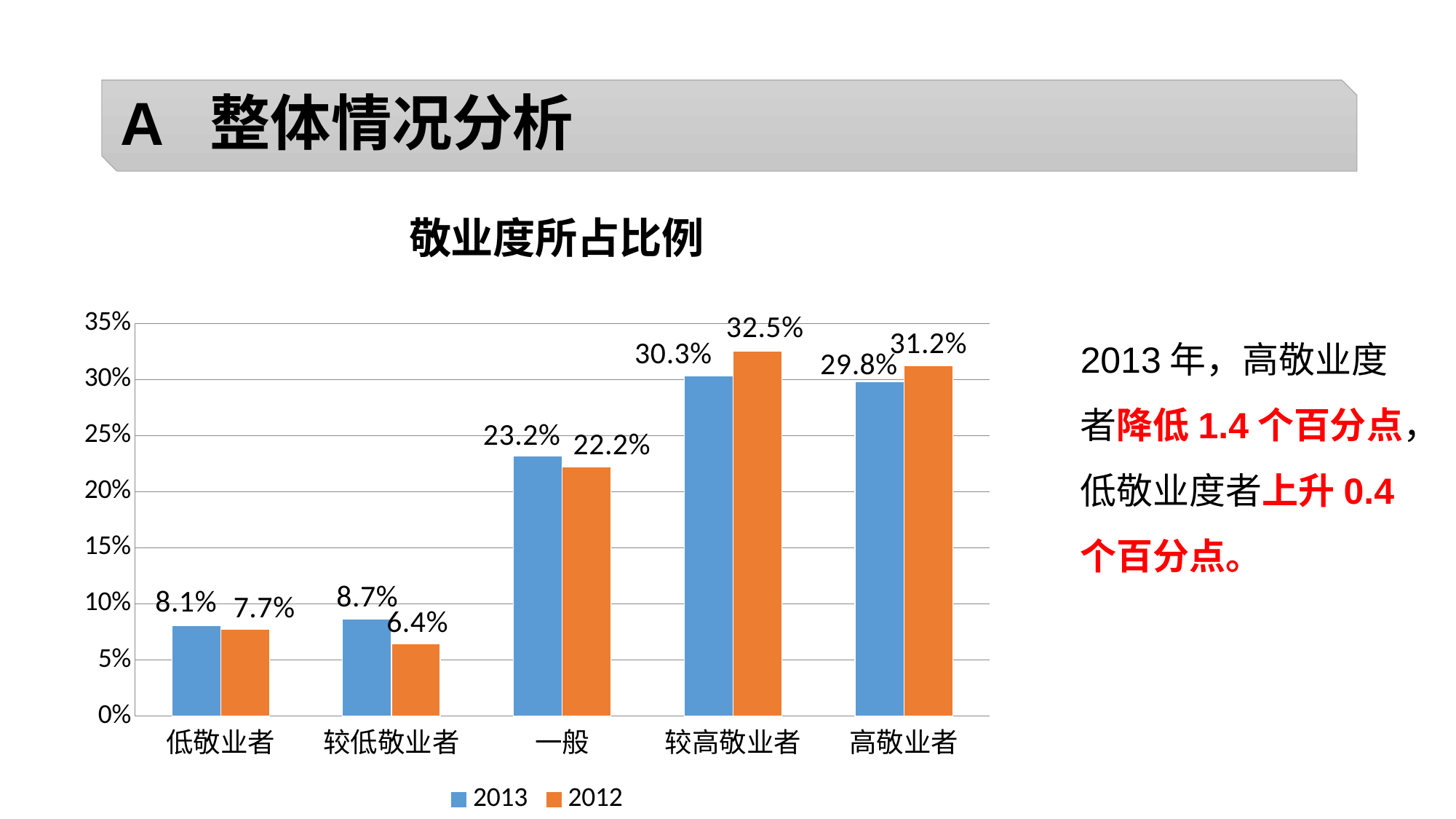

# A  南京企业员工敬业度整体情况分析2
A  整体情况分析

### Chart: 敬业度所占比例

| Category | 2013 | 2012 |
|---|---|---|
| 低敬业者 | 0.08058771148708818 | 0.077 |
| 较低敬业者 | 0.08655387355298372 | 0.06400000000000011 |
| 一般 | 0.2320124666073028 | 0.222 |
| 较高敬业者 | 0.30320569902048217 | 0.32500000000000134 |
| 高敬业者 | 0.29764024933214717 | 0.31200000000000117 |

2013年，高敬业度者降低1.4个百分点，低敬业度者上升0.4个百分点。